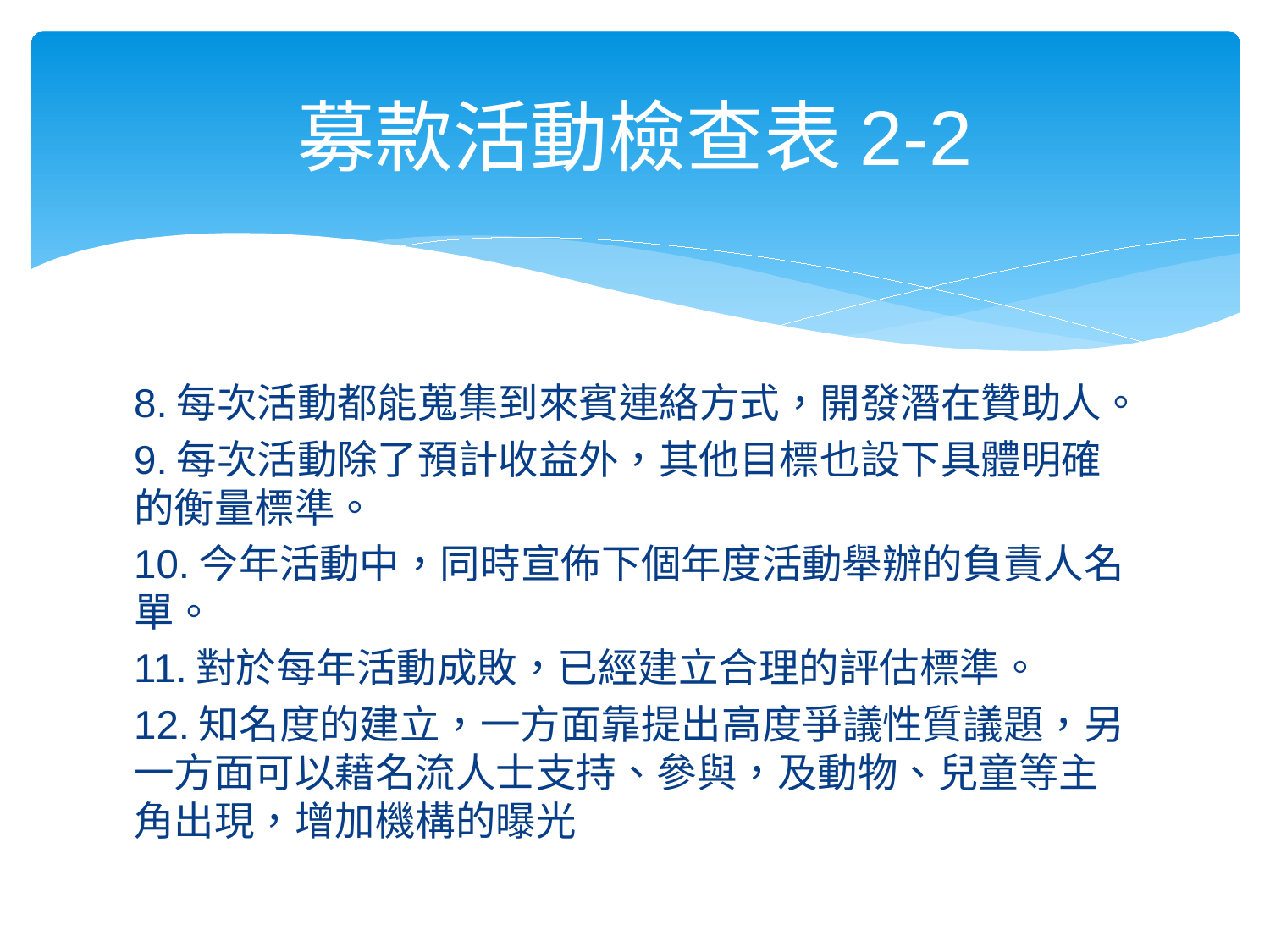

# 募款活動檢查表2-2
8.每次活動都能蒐集到來賓連絡方式，開發潛在贊助人。
9.每次活動除了預計收益外，其他目標也設下具體明確的衡量標準。
10.今年活動中，同時宣佈下個年度活動舉辦的負責人名單。
11.對於每年活動成敗，已經建立合理的評估標準。
12.知名度的建立，一方面靠提出高度爭議性質議題，另一方面可以藉名流人士支持、參與，及動物、兒童等主角出現，增加機構的曝光